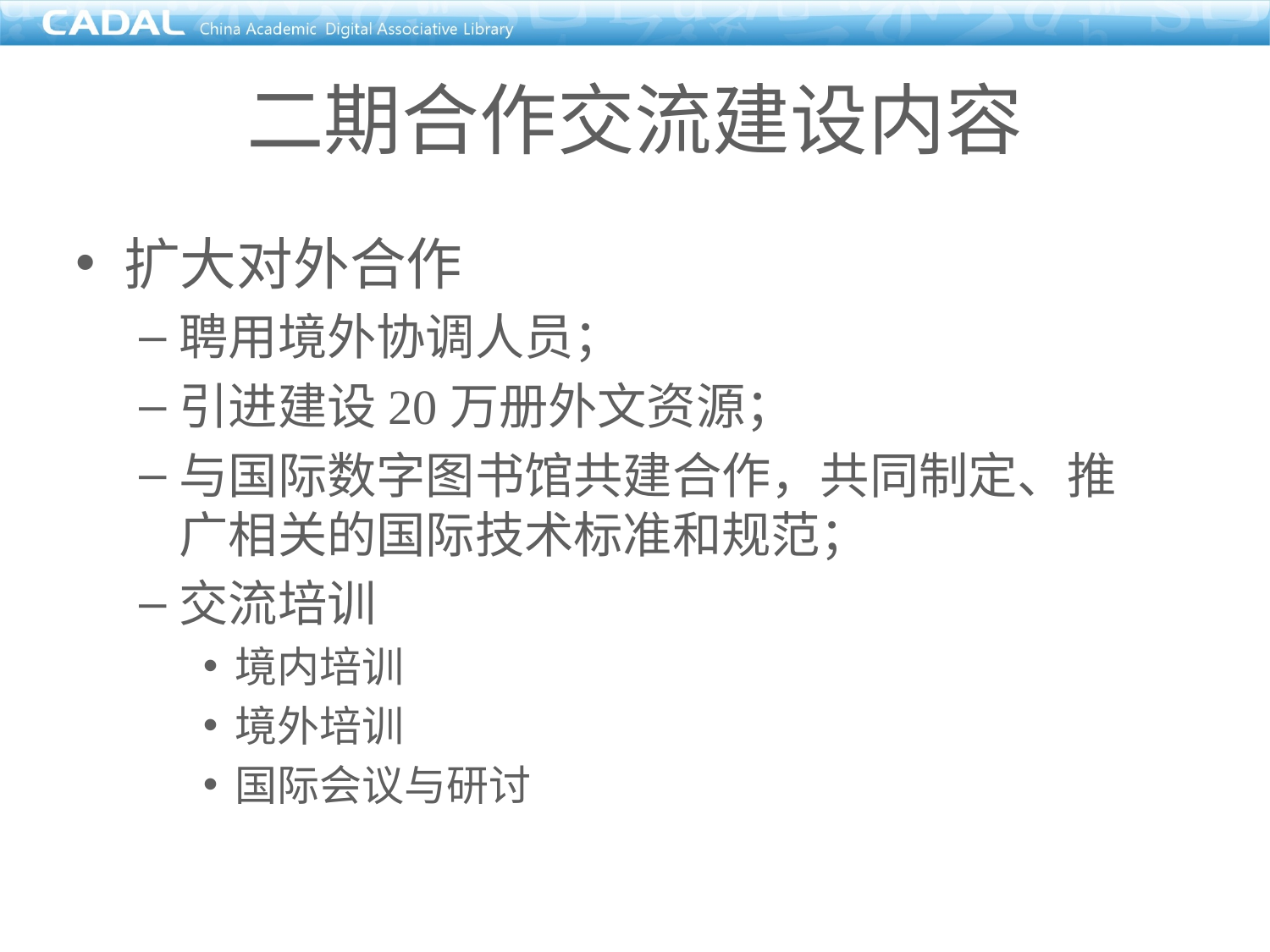

二期合作交流建设内容
扩大对外合作
聘用境外协调人员；
引进建设20万册外文资源；
与国际数字图书馆共建合作，共同制定、推广相关的国际技术标准和规范；
交流培训
境内培训
境外培训
国际会议与研讨